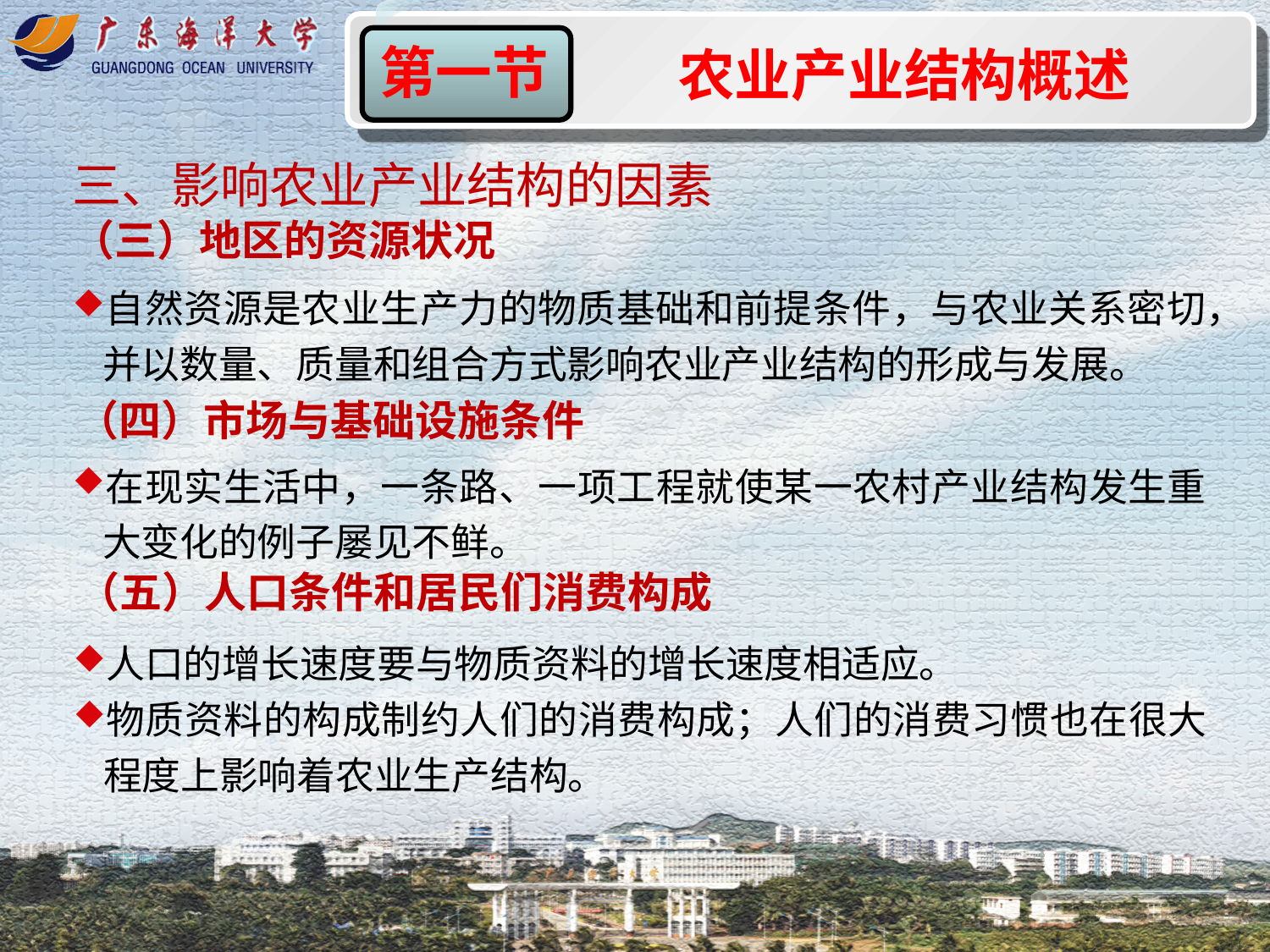

农业产业结构概述

第一节
第一节
三、影响农业产业结构的因素
（三）地区的资源状况
自然资源是农业生产力的物质基础和前提条件，与农业关系密切，并以数量、质量和组合方式影响农业产业结构的形成与发展。
（四）市场与基础设施条件
在现实生活中，一条路、一项工程就使某一农村产业结构发生重大变化的例子屡见不鲜。
（五）人口条件和居民们消费构成
人口的增长速度要与物质资料的增长速度相适应。
物质资料的构成制约人们的消费构成；人们的消费习惯也在很大程度上影响着农业生产结构。